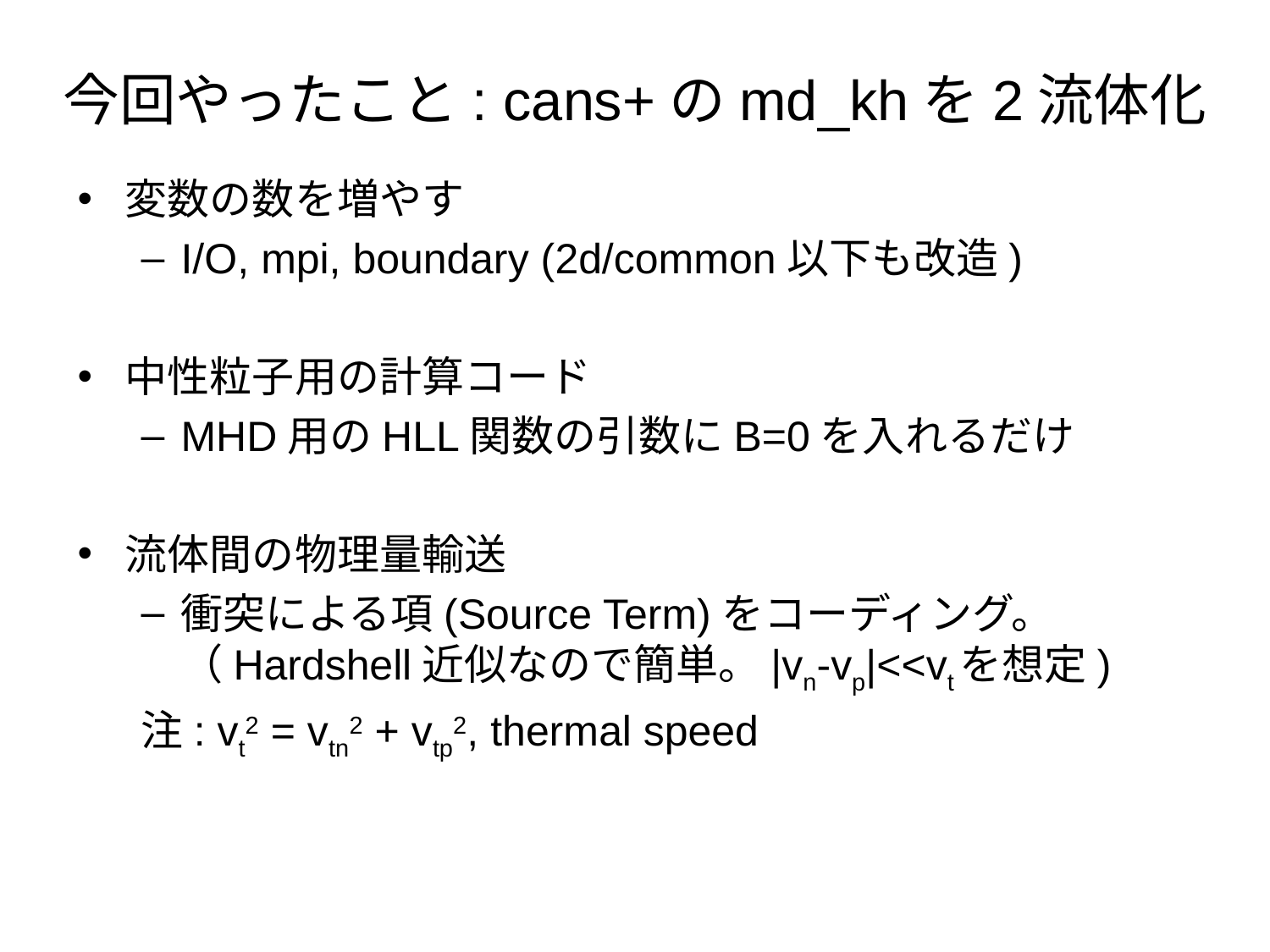

# 今回やったこと: cans+のmd_khを2流体化
変数の数を増やす
I/O, mpi, boundary (2d/common以下も改造)

中性粒子用の計算コード
MHD用のHLL関数の引数にB=0を入れるだけ

流体間の物理量輸送
衝突による項(Source Term)をコーディング。
（Hardshell近似なので簡単。|vn-vp|<<vtを想定)
注: vt2 = vtn2 + vtp2, thermal speed